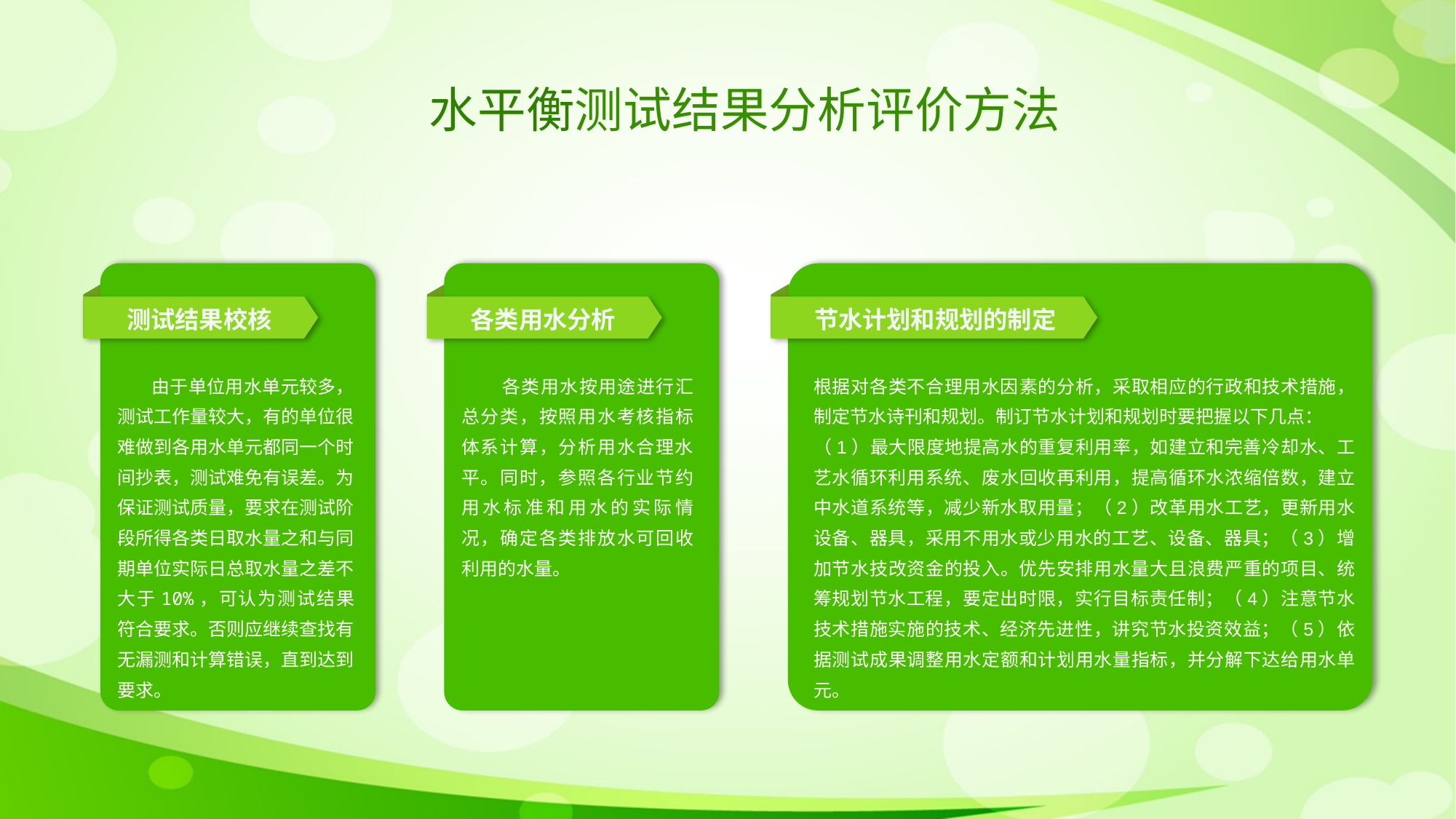

水平衡测试结果分析评价方法

测试结果校核
各类用水分析
节水计划和规划的制定
       由于单位用水单元较多，测试工作量较大，有的单位很难做到各用水单元都同一个时间抄表，测试难免有误差。为保证测试质量，要求在测试阶段所得各类日取水量之和与同期单位实际日总取水量之差不大于10%，可认为测试结果符合要求。否则应继续查找有无漏测和计算错误，直到达到要求。
       各类用水按用途进行汇总分类，按照用水考核指标体系计算，分析用水合理水平。同时，参照各行业节约用水标准和用水的实际情况，确定各类排放水可回收利用的水量。
根据对各类不合理用水因素的分析，采取相应的行政和技术措施，制定节水诗刊和规划。制订节水计划和规划时要把握以下几点：
（1）最大限度地提高水的重复利用率，如建立和完善冷却水、工艺水循环利用系统、废水回收再利用，提高循环水浓缩倍数，建立中水道系统等，减少新水取用量；（2）改革用水工艺，更新用水设备、器具，采用不用水或少用水的工艺、设备、器具；（3）增加节水技改资金的投入。优先安排用水量大且浪费严重的项目、统筹规划节水工程，要定出时限，实行目标责任制；（4）注意节水技术措施实施的技术、经济先进性，讲究节水投资效益；（5）依据测试成果调整用水定额和计划用水量指标，并分解下达给用水单元。